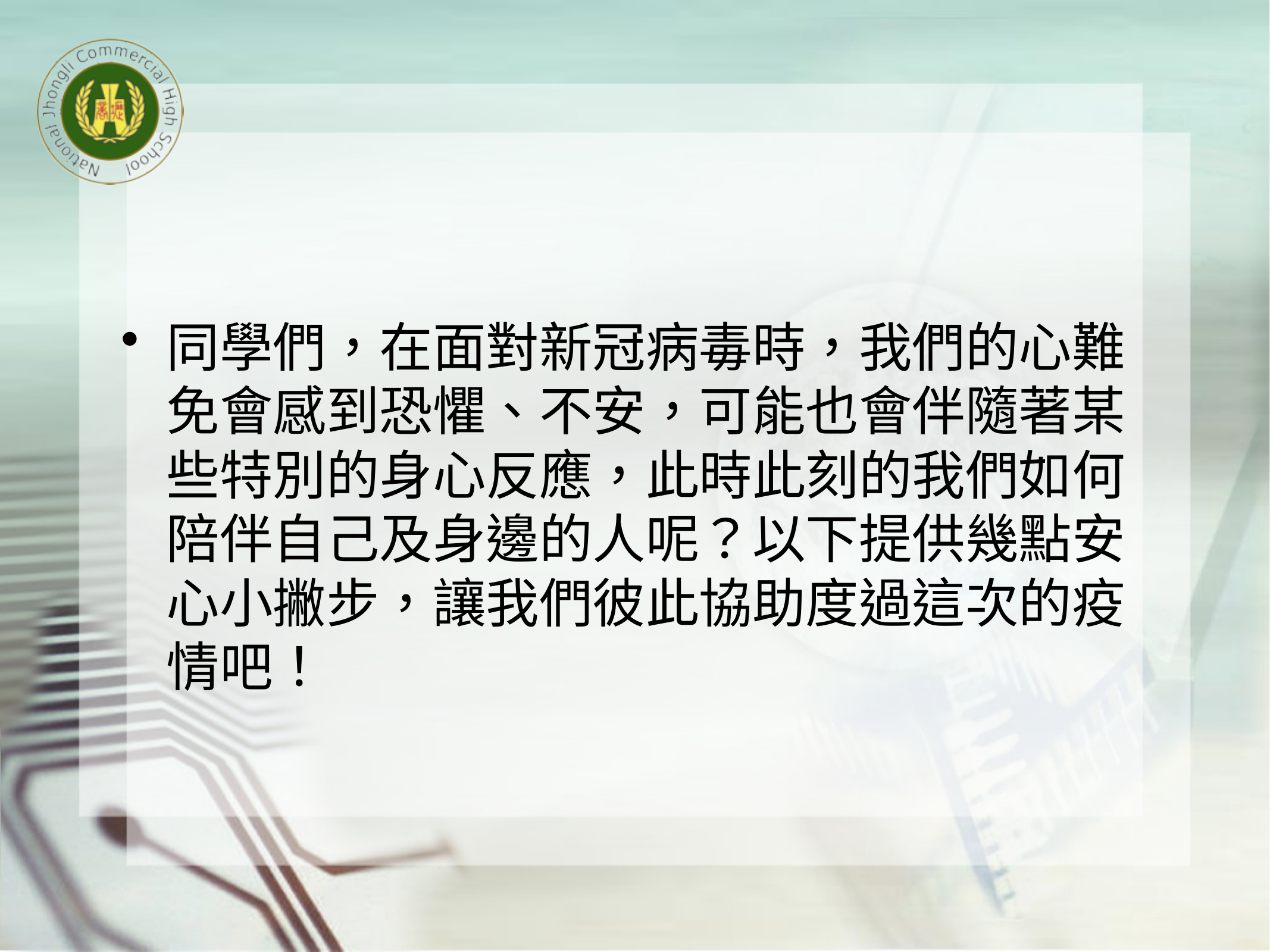

#
同學們，在面對新冠病毒時，我們的心難免會感到恐懼、不安，可能也會伴隨著某些特別的身心反應，此時此刻的我們如何陪伴自己及身邊的人呢？以下提供幾點安心小撇步，讓我們彼此協助度過這次的疫情吧！